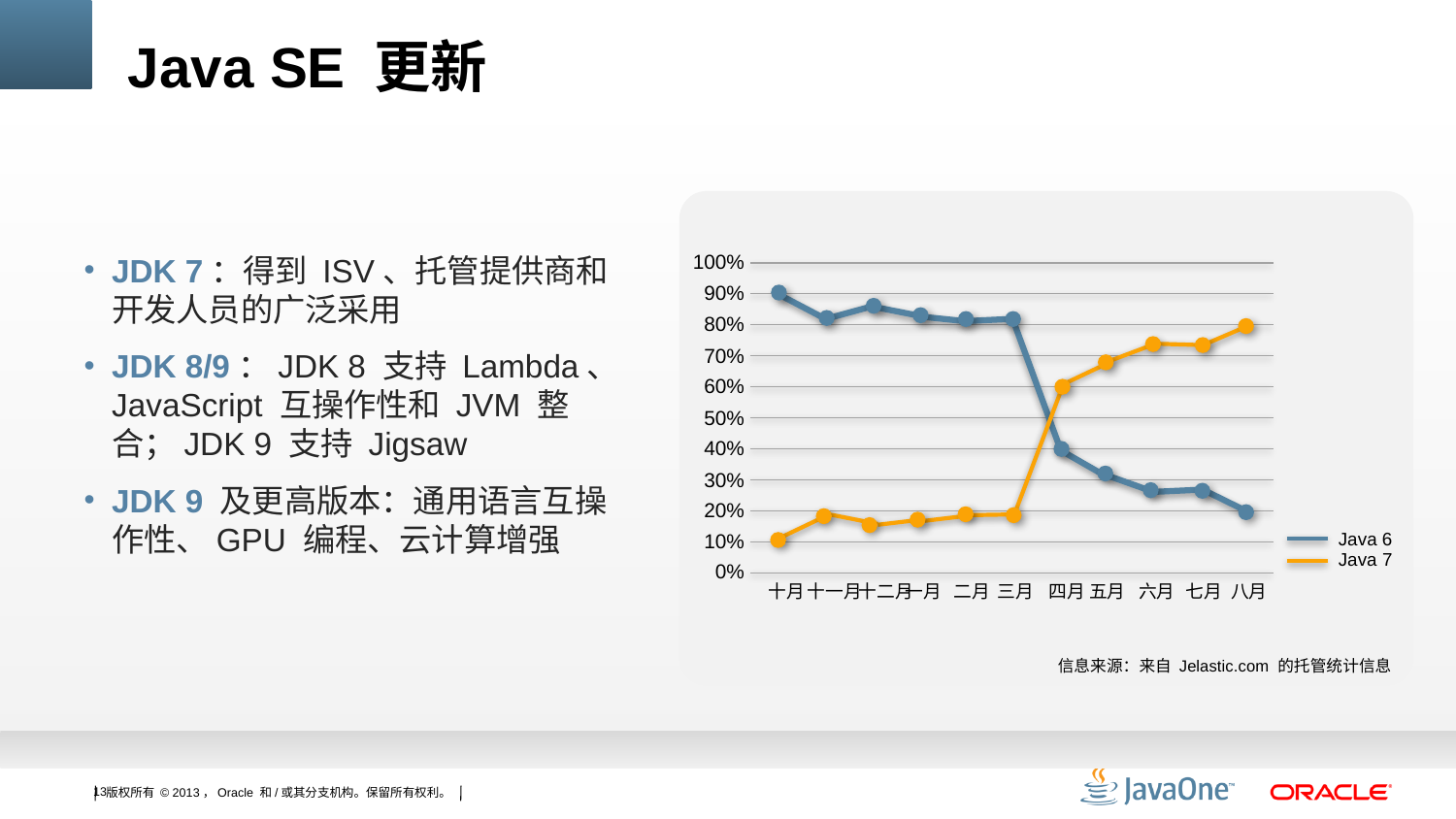

# Java SE 更新

100%
JDK 7：得到 ISV、托管提供商和开发人员的广泛采用
JDK 8/9：JDK 8 支持 Lambda、JavaScript 互操作性和 JVM 整合；JDK 9 支持 Jigsaw
JDK 9 及更高版本：通用语言互操作性、GPU 编程、云计算增强
90%

80%

70%
60%
50%
40%
30%
20%
Java 6
10%
Java 7
0%
十月
十一月
十二月
一月
二月
三月
四月
五月
六月
七月
八月
信息来源：来自 Jelastic.com 的托管统计信息